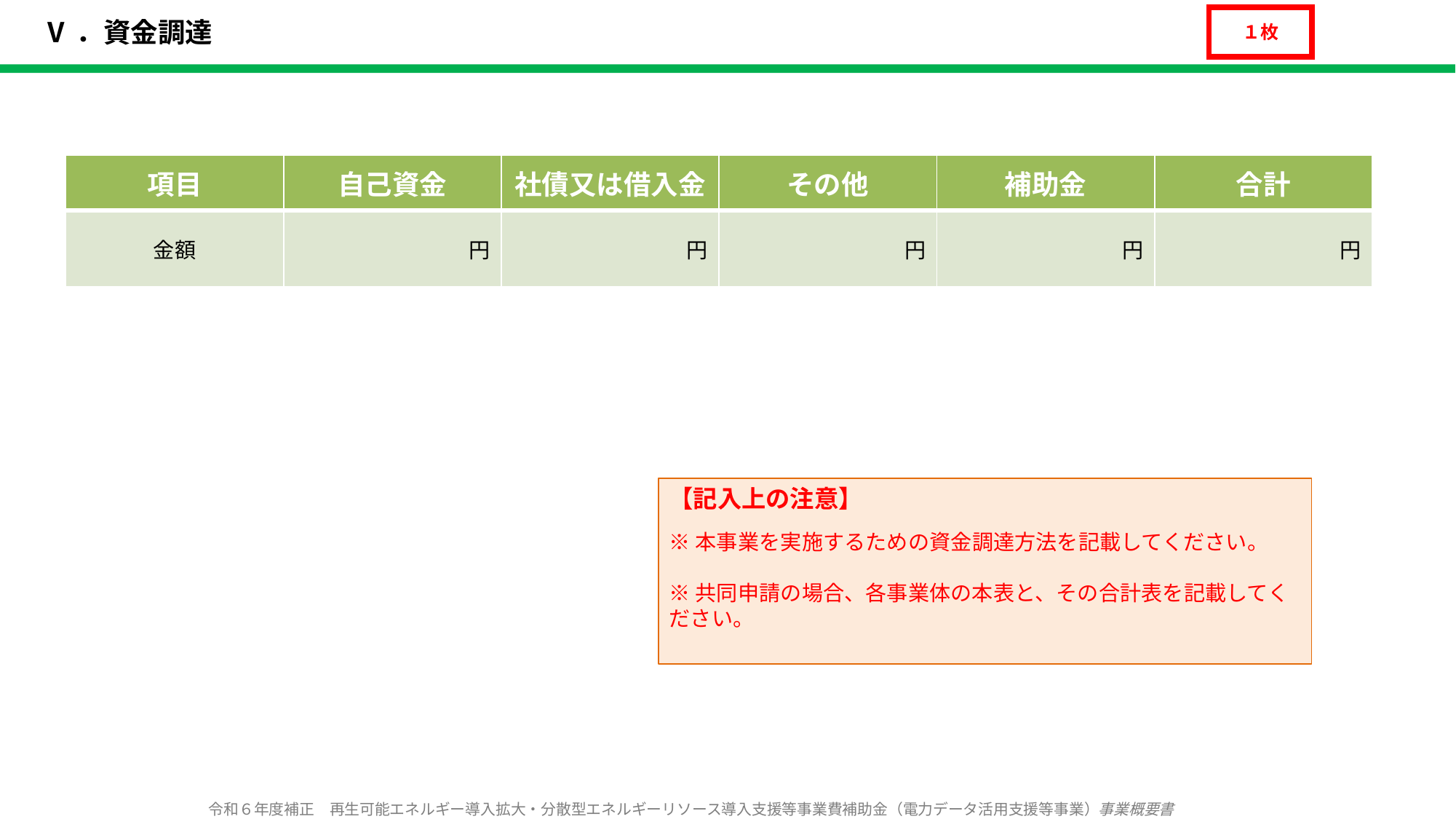

１枚
# Ⅴ．資金調達
| 項目 | 自己資金 | 社債又は借入金 | その他 | 補助金 | 合計 |
| --- | --- | --- | --- | --- | --- |
| 金額 | 円 | 円 | 円 | 円 | 円 |
【記入上の注意】

※本事業を実施するための資金調達方法を記載してください。

※共同申請の場合、各事業体の本表と、その合計表を記載してください。